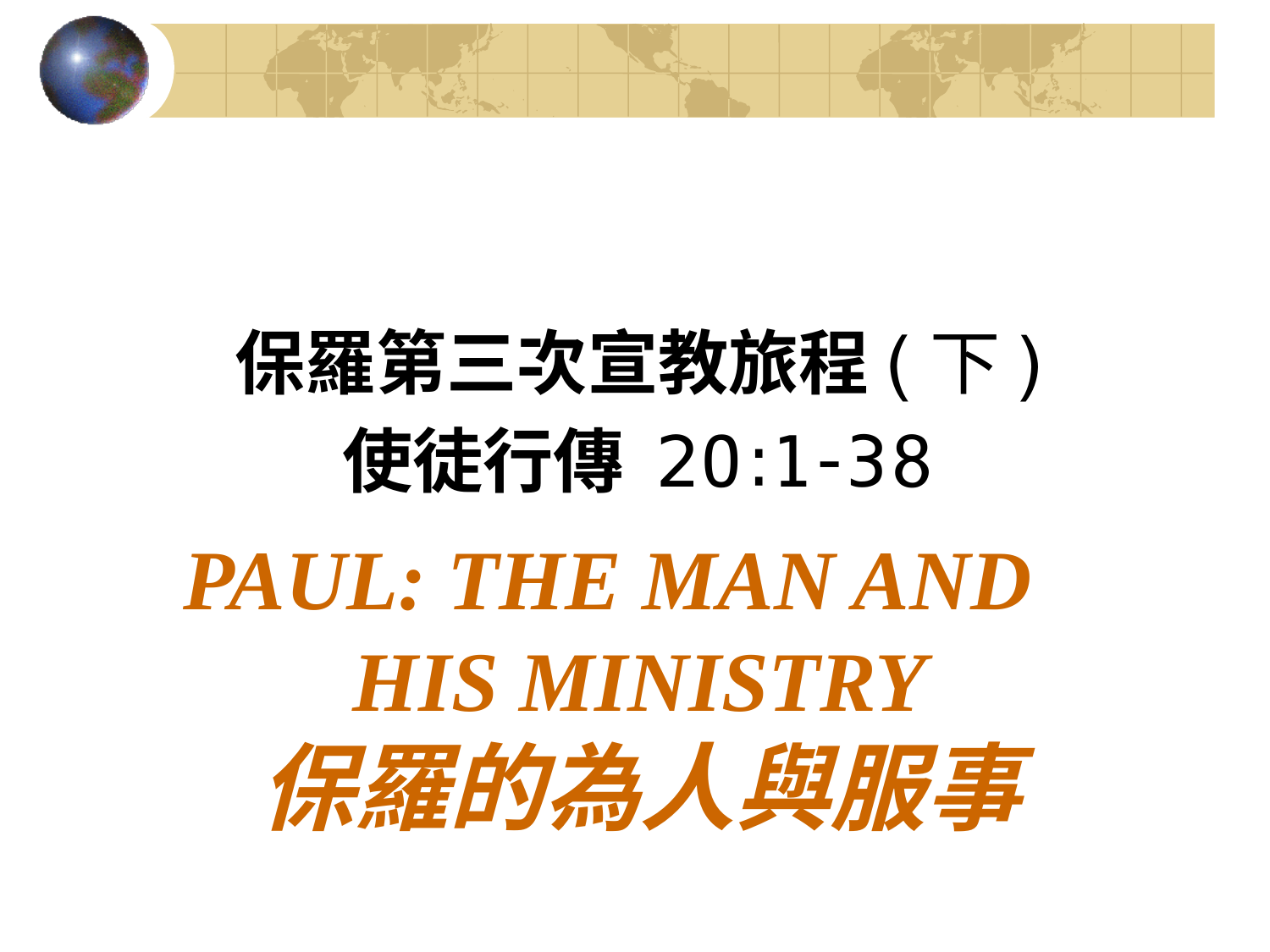

保羅第三次宣教旅程(下)
使徒行傳 20:1-38
# Paul: The Man and    His Ministry 保羅的為人與服事